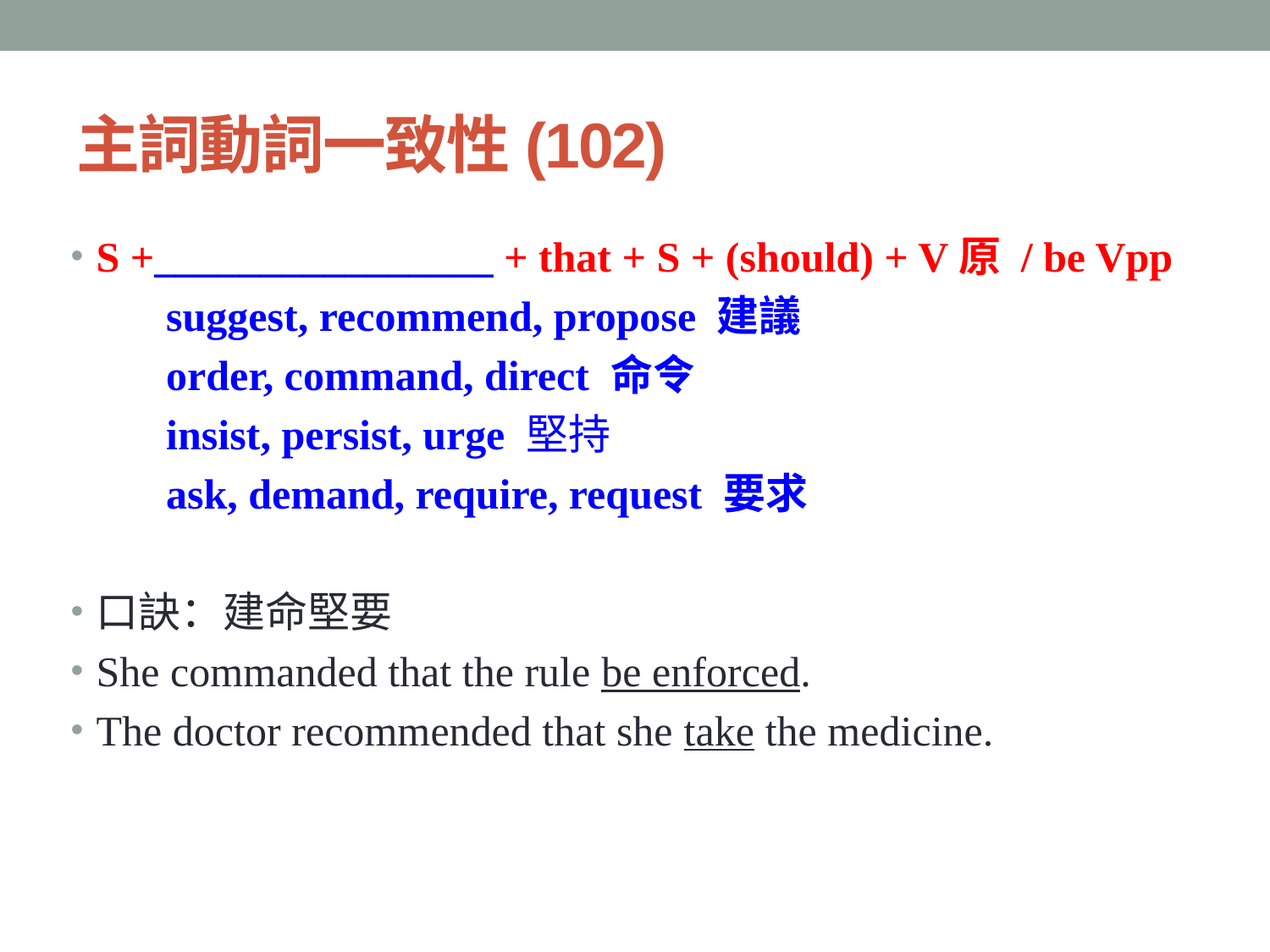

# 主詞動詞一致性(102)
S +________________ + that + S + (should) + V原 / be Vpp
         suggest, recommend, propose 建議
         order, command, direct 命令
         insist, persist, urge 堅持
         ask, demand, require, request 要求

口訣：建命堅要
She commanded that the rule be enforced.
The doctor recommended that she take the medicine.